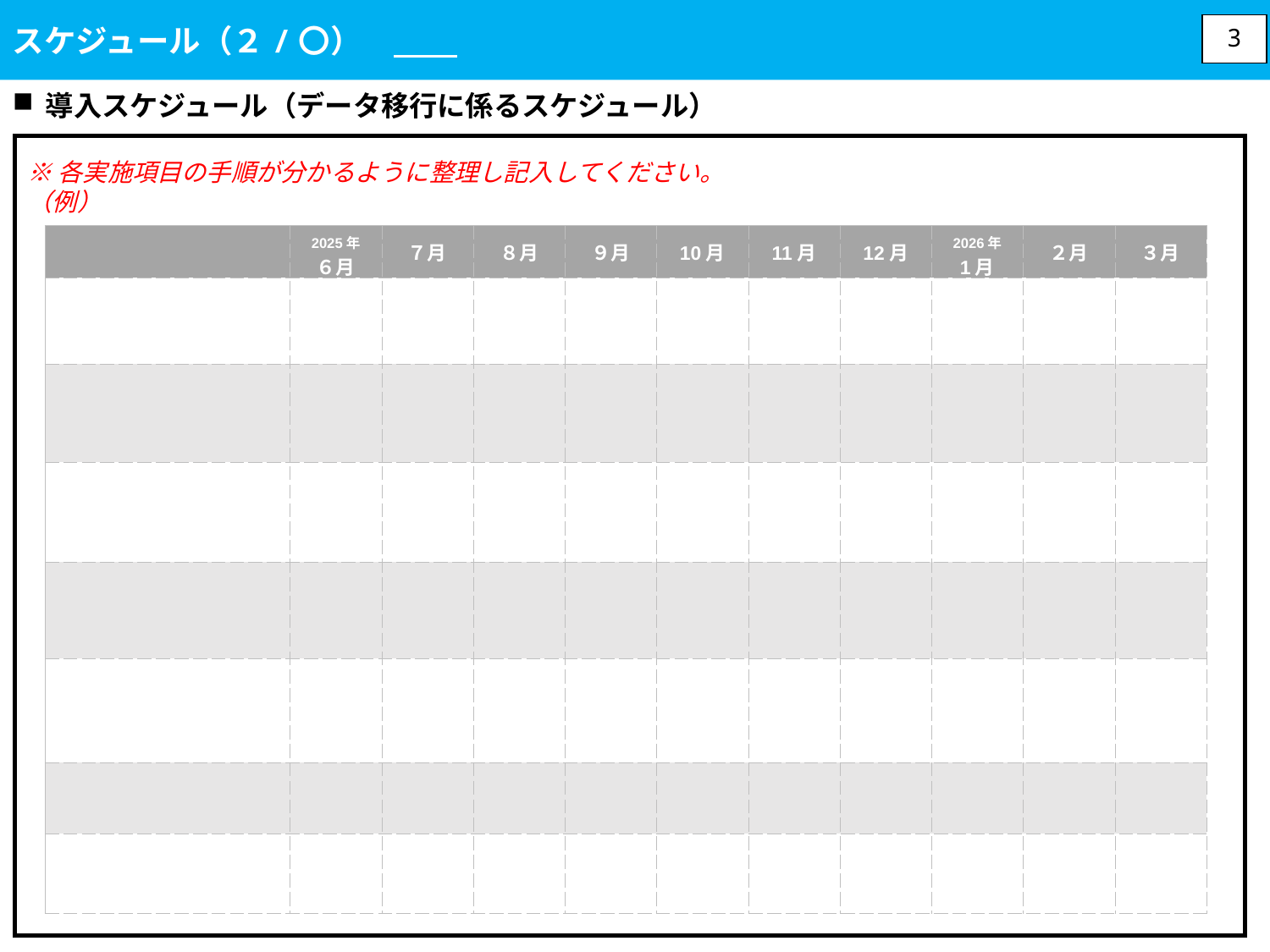

スケジュール（２/〇）
3
導入スケジュール（データ移行に係るスケジュール）

※各実施項目の手順が分かるように整理し記入してください。
（例）
|  | 2025年 ６月 | ７月 | ８月 | ９月 | 10月 | 11月 | 12月 | 2026年 1月 | ２月 | ３月 |
| --- | --- | --- | --- | --- | --- | --- | --- | --- | --- | --- |
|  |  |  |  |  |  |  |  |  |  |  |
|  |  |  |  |  |  |  |  |  |  |  |
|  |  |  |  |  |  |  |  |  |  |  |
|  |  |  |  |  |  |  |  |  |  |  |
|  |  |  |  |  |  |  |  |  |  |  |
|  |  |  |  |  |  |  |  |  |  |  |
|  |  |  |  |  |  |  |  |  |  |  |